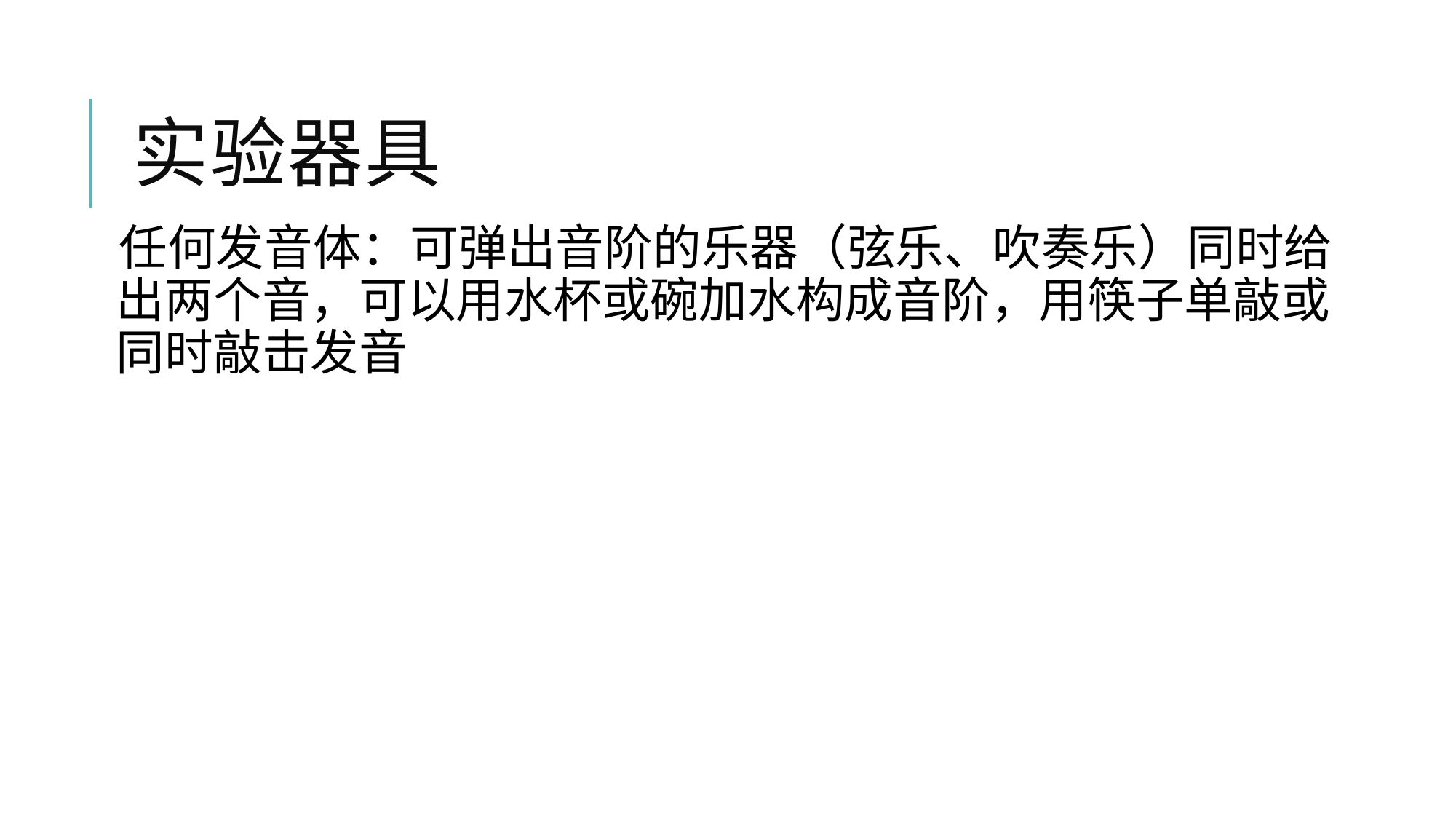

# 实验器具
任何发音体：可弹出音阶的乐器（弦乐、吹奏乐）同时给出两个音，可以用水杯或碗加水构成音阶，用筷子单敲或同时敲击发音